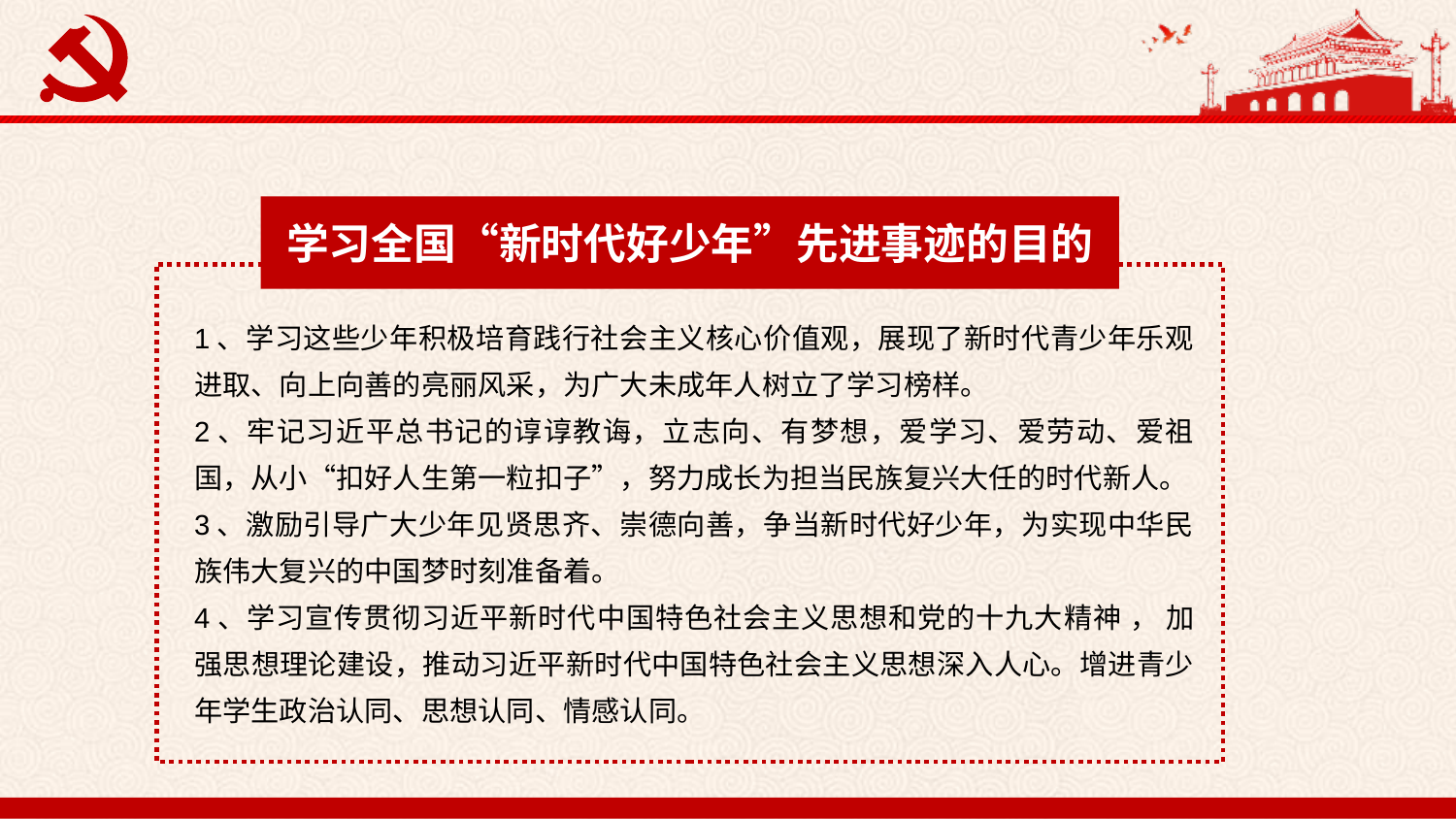

学习全国“新时代好少年”先进事迹的目的

1、学习这些少年积极培育践行社会主义核心价值观，展现了新时代青少年乐观进取、向上向善的亮丽风采，为广大未成年人树立了学习榜样。
2、牢记习近平总书记的谆谆教诲，立志向、有梦想，爱学习、爱劳动、爱祖国，从小“扣好人生第一粒扣子”，努力成长为担当民族复兴大任的时代新人。
3、激励引导广大少年见贤思齐、崇德向善，争当新时代好少年，为实现中华民族伟大复兴的中国梦时刻准备着。
4、学习宣传贯彻习近平新时代中国特色社会主义思想和党的十九大精神 ， 加强思想理论建设，推动习近平新时代中国特色社会主义思想深入人心。增进青少年学生政治认同、思想认同、情感认同。